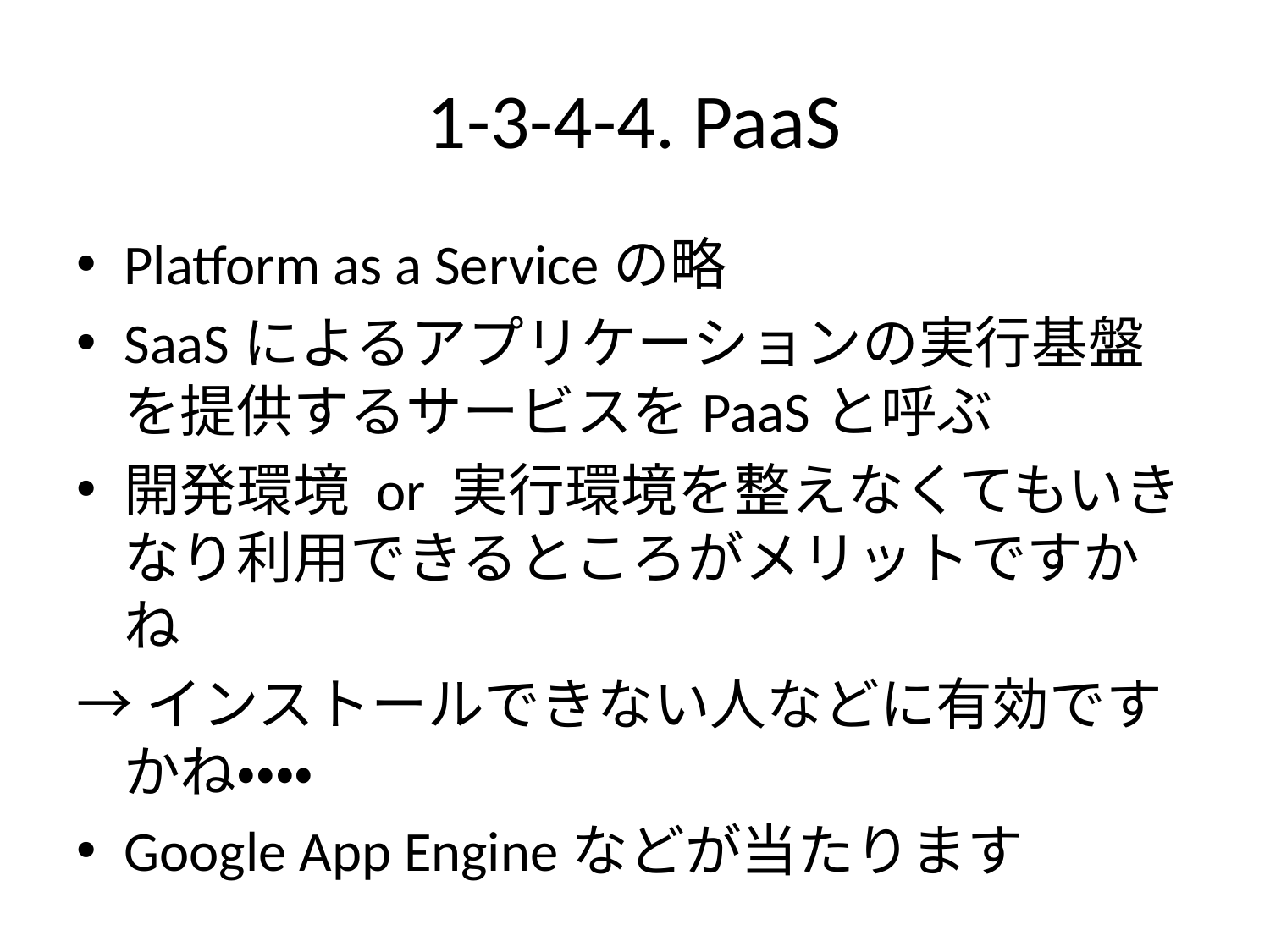

# 1-3-4-4. PaaS
Platform as a Serviceの略
SaaSによるアプリケーションの実行基盤を提供するサービスをPaaSと呼ぶ
開発環境 or 実行環境を整えなくてもいきなり利用できるところがメリットですかね
→インストールできない人などに有効ですかね・・・・
Google App Engineなどが当たります